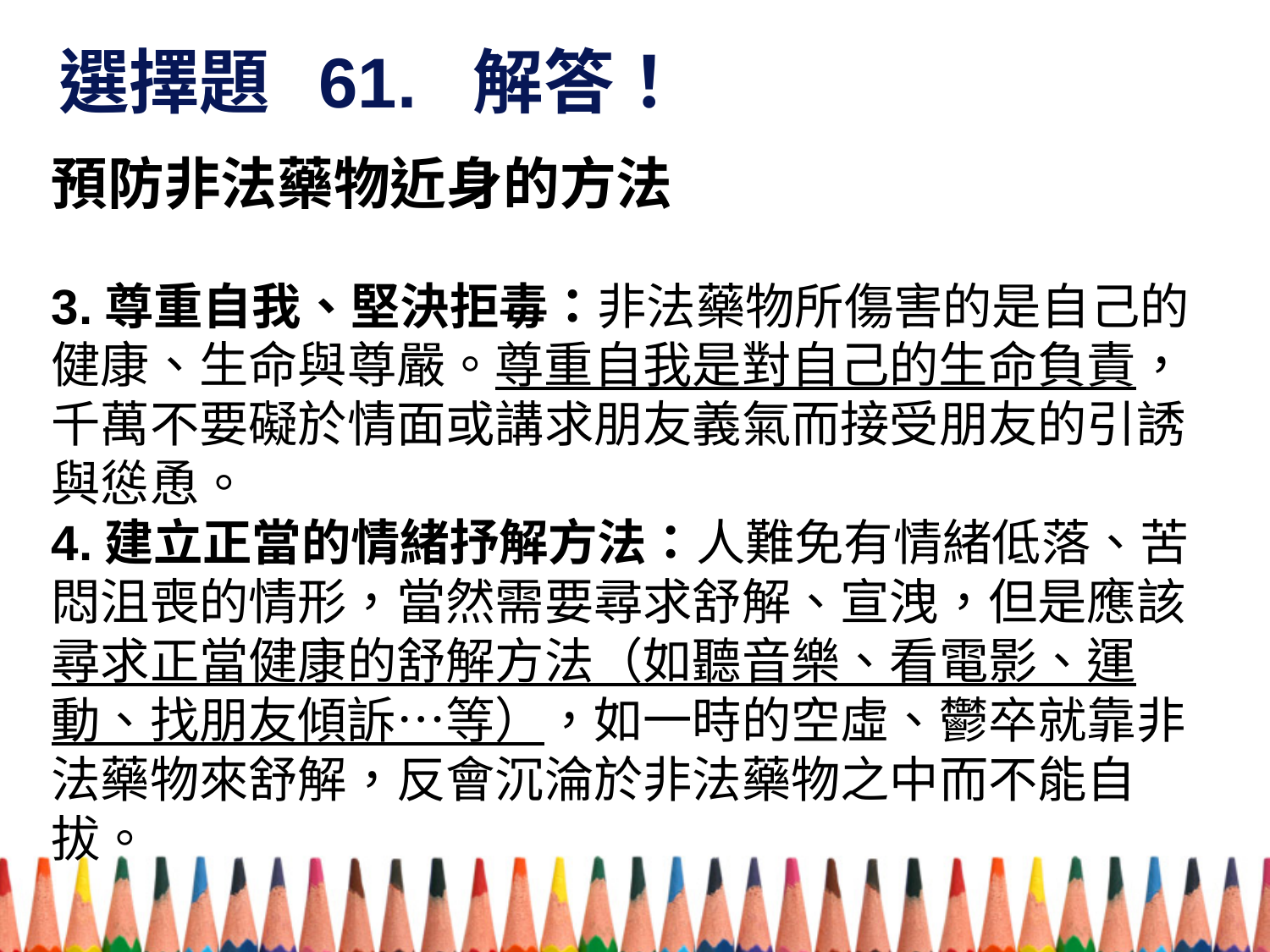

# 選擇題  61.  解答！
預防非法藥物近身的方法
3.尊重自我、堅決拒毒：非法藥物所傷害的是自己的健康、生命與尊嚴。尊重自我是對自己的生命負責，千萬不要礙於情面或講求朋友義氣而接受朋友的引誘與慫恿。
4.建立正當的情緒抒解方法：人難免有情緒低落、苦悶沮喪的情形，當然需要尋求舒解、宣洩，但是應該尋求正當健康的舒解方法（如聽音樂、看電影、運動、找朋友傾訴…等），如一時的空虛、鬱卒就靠非法藥物來舒解，反會沉淪於非法藥物之中而不能自拔。